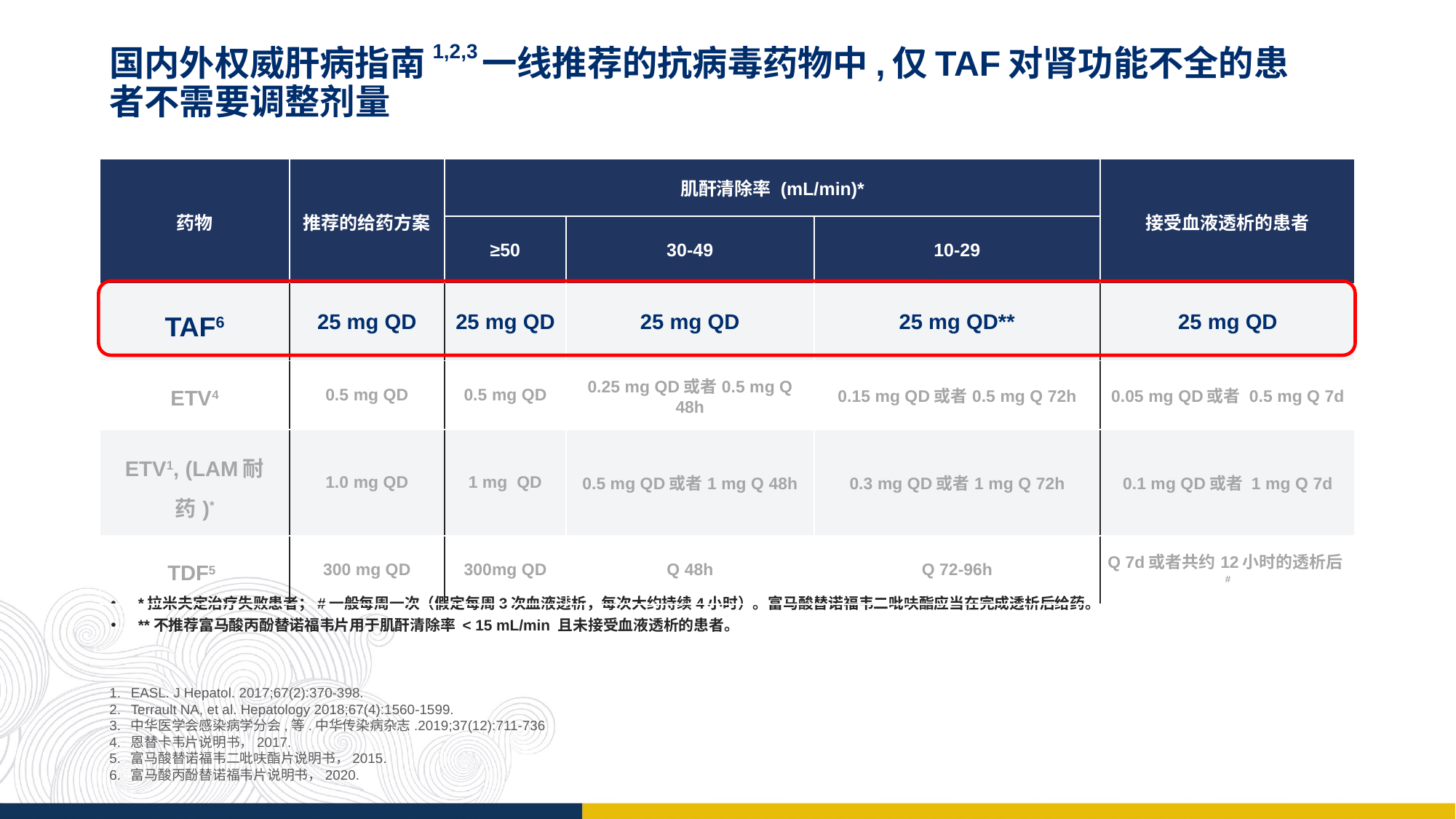

# 国内外权威肝病指南1,2,3一线推荐的抗病毒药物中,仅TAF对肾功能不全的患者不需要调整剂量
| 药物 | 推荐的给药方案 | 肌酐清除率 (mL/min)\* |  |  | 接受血液透析的患者 |
| --- | --- | --- | --- | --- | --- |
|  |  | ≥50 | 30-49 | 10-29 |  |
| TAF6 | 25 mg QD | 25 mg QD | 25 mg QD | 25 mg QD\*\* | 25 mg QD |
| ETV4 | 0.5 mg QD | 0.5 mg QD | 0.25 mg QD或者0.5 mg Q 48h | 0.15 mg QD或者0.5 mg Q 72h | 0.05 mg QD或者 0.5 mg Q 7d |
| ETV1, (LAM耐药)\* | 1.0 mg QD | 1 mg QD | 0.5 mg QD或者1 mg Q 48h | 0.3 mg QD或者1 mg Q 72h | 0.1 mg QD或者 1 mg Q 7d |
| TDF5 | 300 mg QD | 300mg QD | Q 48h | Q 72-96h | Q 7d或者共约12小时的透析后# |

*拉米夫定治疗失败患者；#一般每周一次（假定每周3次血液透析，每次大约持续4小时）。富马酸替诺福韦二吡呋酯应当在完成透析后给药。
**不推荐富马酸丙酚替诺福韦片用于肌酐清除率 < 15 mL/min 且未接受血液透析的患者。
EASL. J Hepatol. 2017;67(2):370-398.
Terrault NA, et al. Hepatology 2018;67(4):1560-1599.
中华医学会感染病学分会,等.中华传染病杂志.2019;37(12):711-736
恩替卡韦片说明书，2017.
富马酸替诺福韦二吡呋酯片说明书，2015.
富马酸丙酚替诺福韦片说明书，2020.